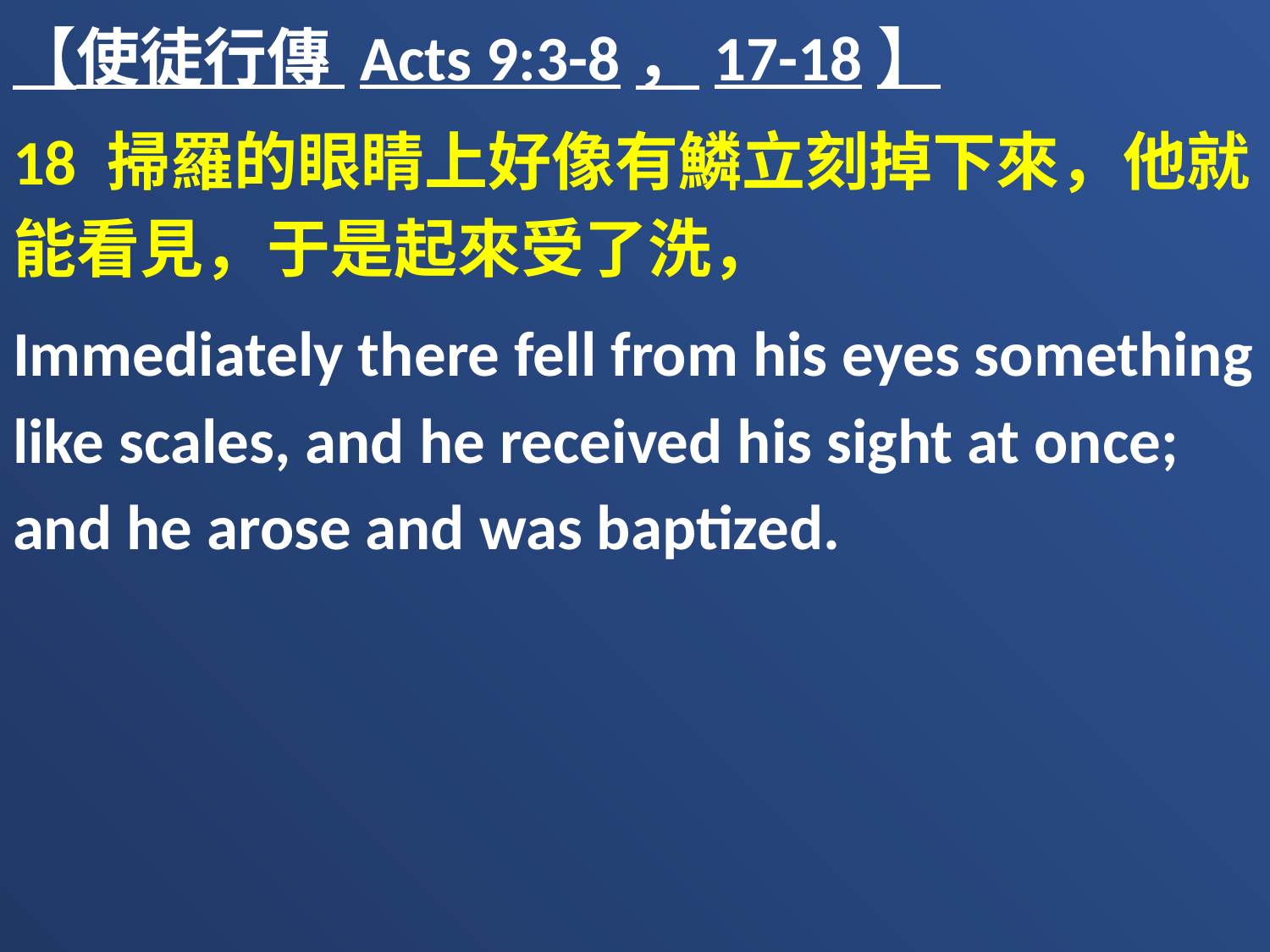

【使徒行傳 Acts 9:3-8，17-18】
18 掃羅的眼睛上好像有鱗立刻掉下來，他就能看見，于是起來受了洗，
Immediately there fell from his eyes something like scales, and he received his sight at once; and he arose and was baptized.